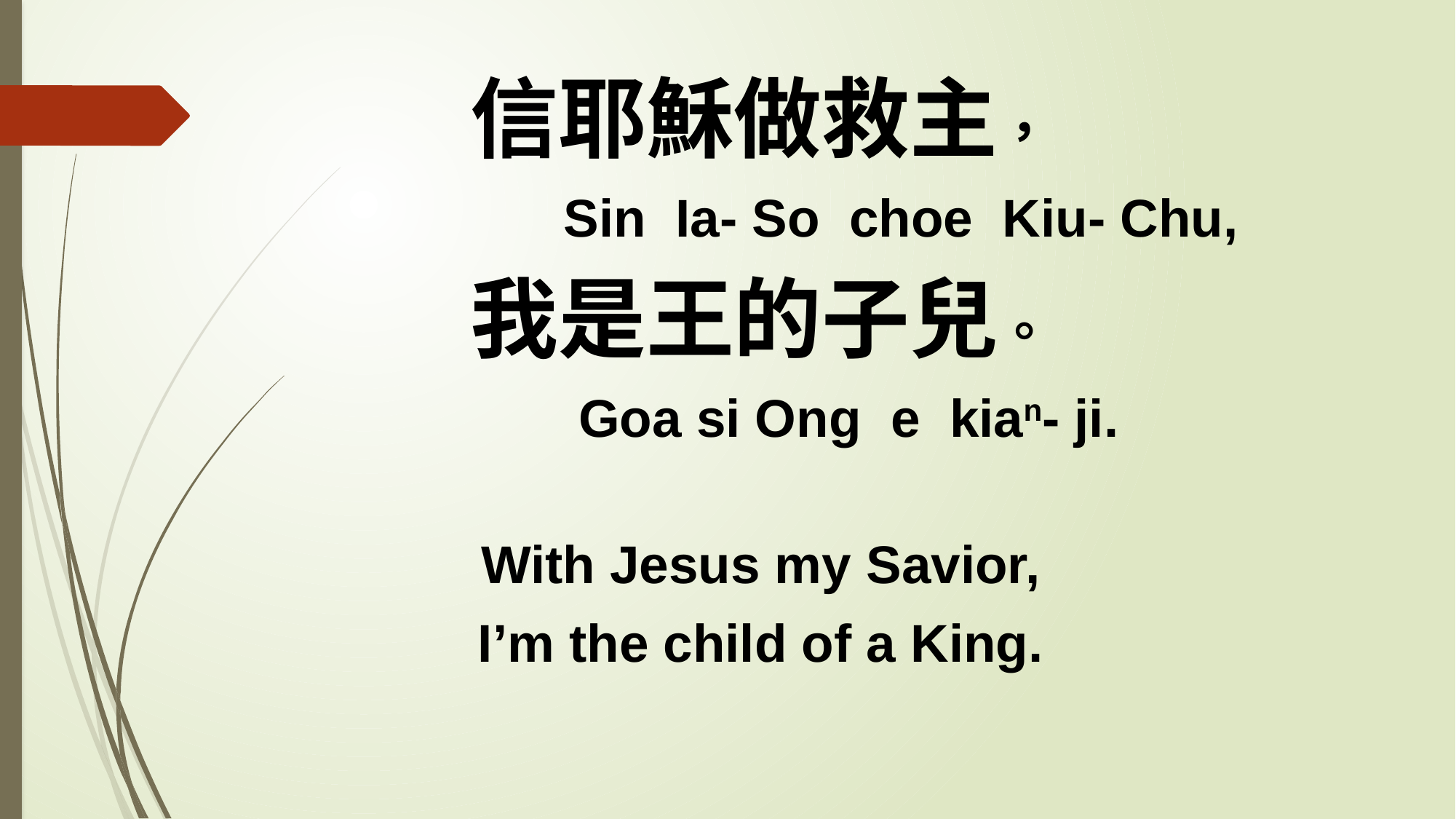

信耶穌做救主，
                      Sin  Ia- So  choe  Kiu- Chu,
我是王的子兒。
                       Goa si Ong  e  kian- ji.

With Jesus my Savior,
I’m the child of a King.